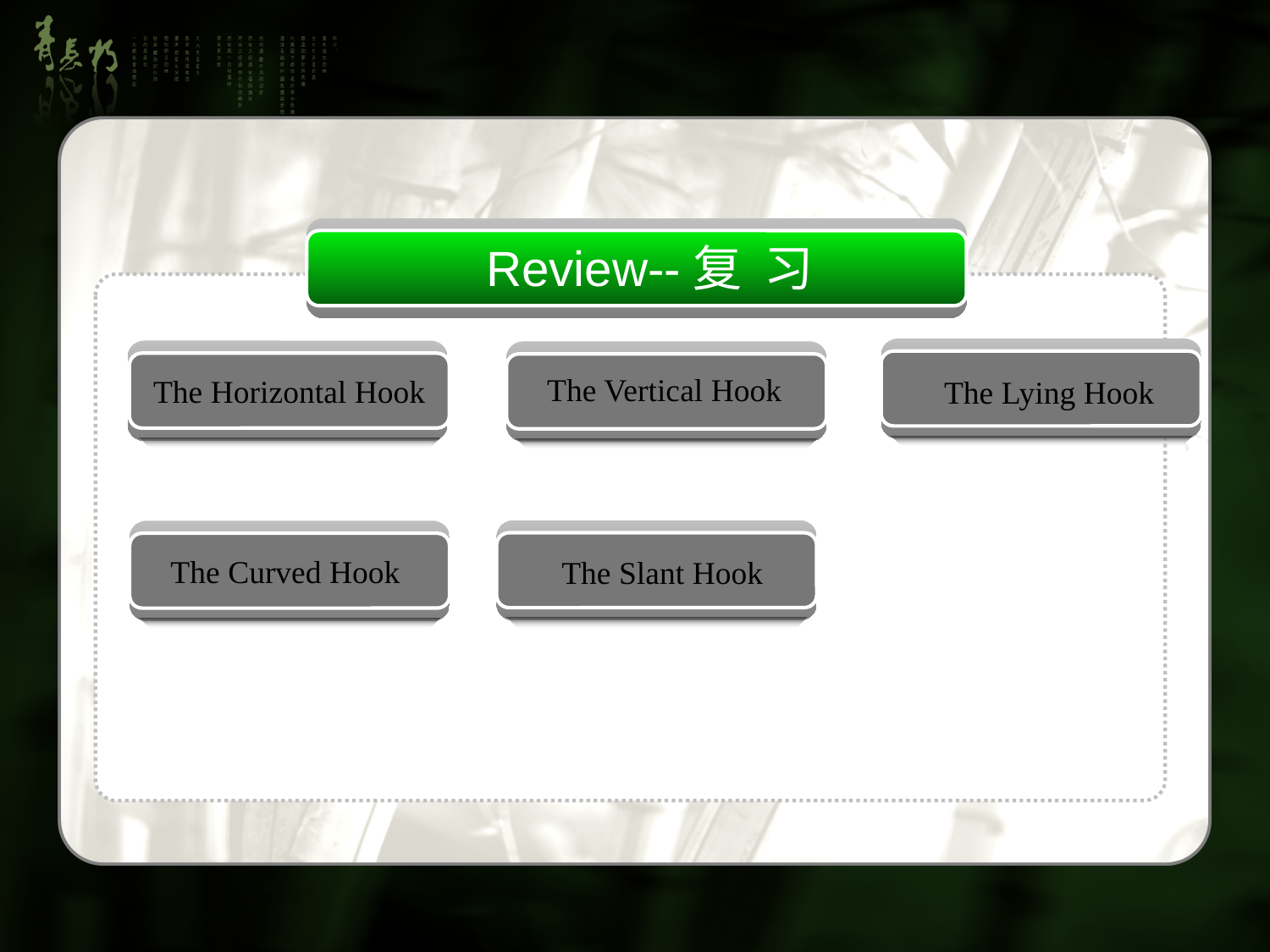

Review--复  习

The Lying Hook

The Horizontal Hook

The Vertical Hook

The Slant Hook

The Curved Hook